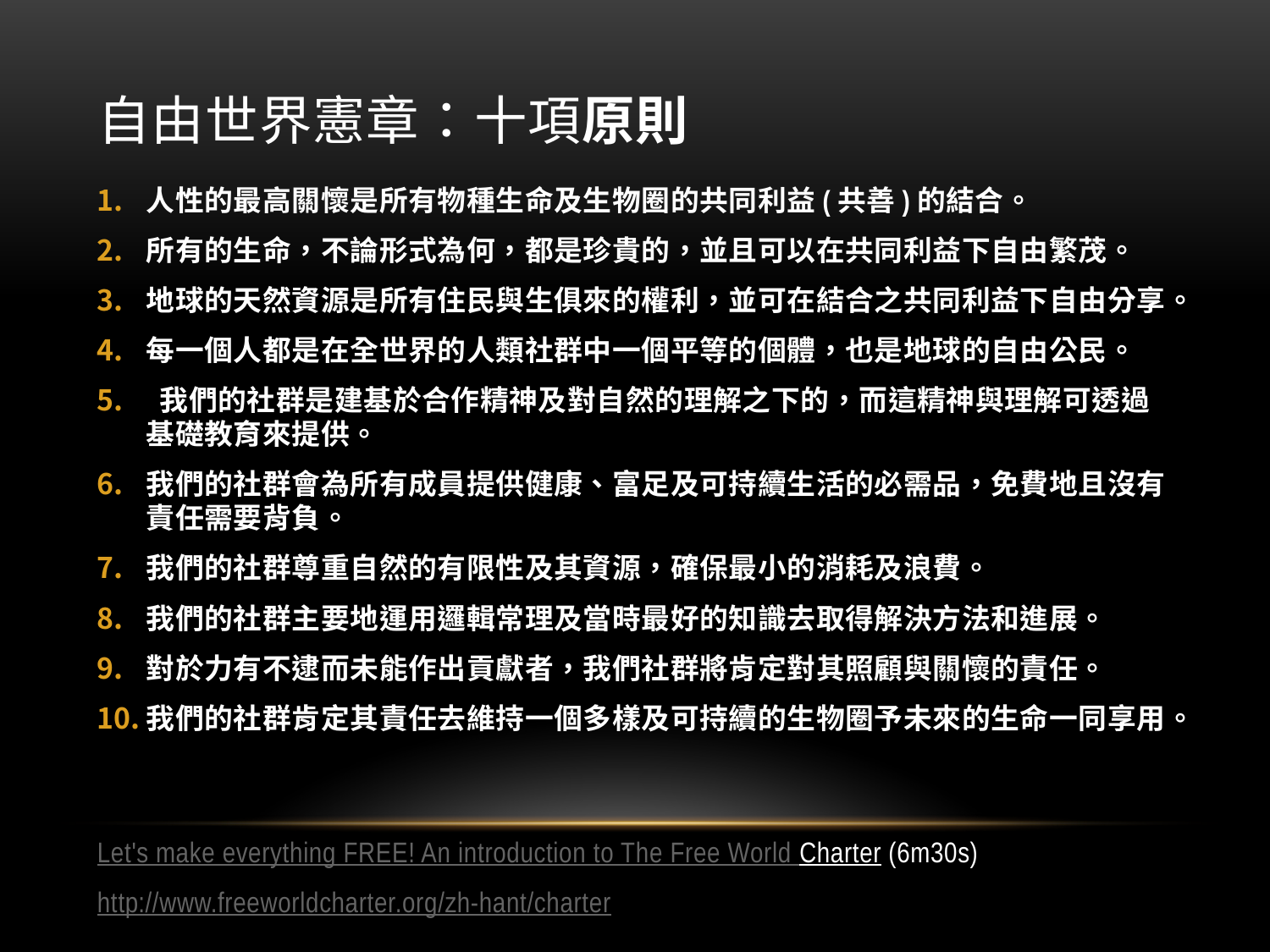

# 自由世界憲章：十項原則
人性的最高關懷是所有物種生命及生物圈的共同利益(共善)的結合。
所有的生命，不論形式為何，都是珍貴的，並且可以在共同利益下自由繁茂。
地球的天然資源是所有住民與生俱來的權利，並可在結合之共同利益下自由分享。
每一個人都是在全世界的人類社群中一個平等的個體，也是地球的自由公民。
 我們的社群是建基於合作精神及對自然的理解之下的，而這精神與理解可透過基礎教育來提供。
我們的社群會為所有成員提供健康、富足及可持續生活的必需品，免費地且沒有責任需要背負。
我們的社群尊重自然的有限性及其資源，確保最小的消耗及浪費。
我們的社群主要地運用邏輯常理及當時最好的知識去取得解決方法和進展。
對於力有不逮而未能作出貢獻者，我們社群將肯定對其照顧與關懷的責任。
我們的社群肯定其責任去維持一個多樣及可持續的生物圈予未來的生命一同享用。

Let's make everything FREE! An introduction to The Free World Charter (6m30s)
http://www.freeworldcharter.org/zh-hant/charter